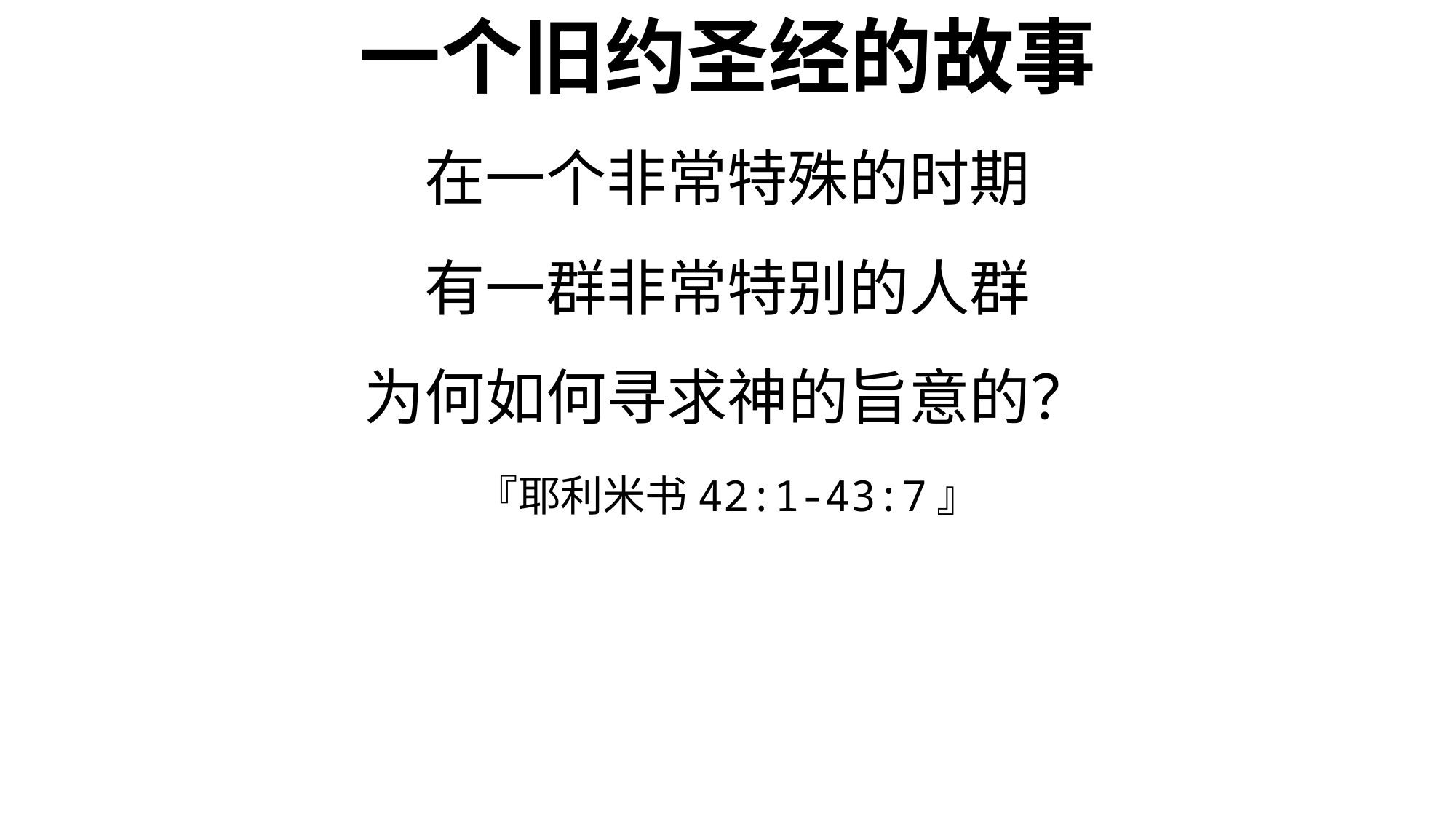

一个旧约圣经的故事
在一个非常特殊的时期
有一群非常特别的人群
为何如何寻求神的旨意的？
『耶利米书42:1-43:7』